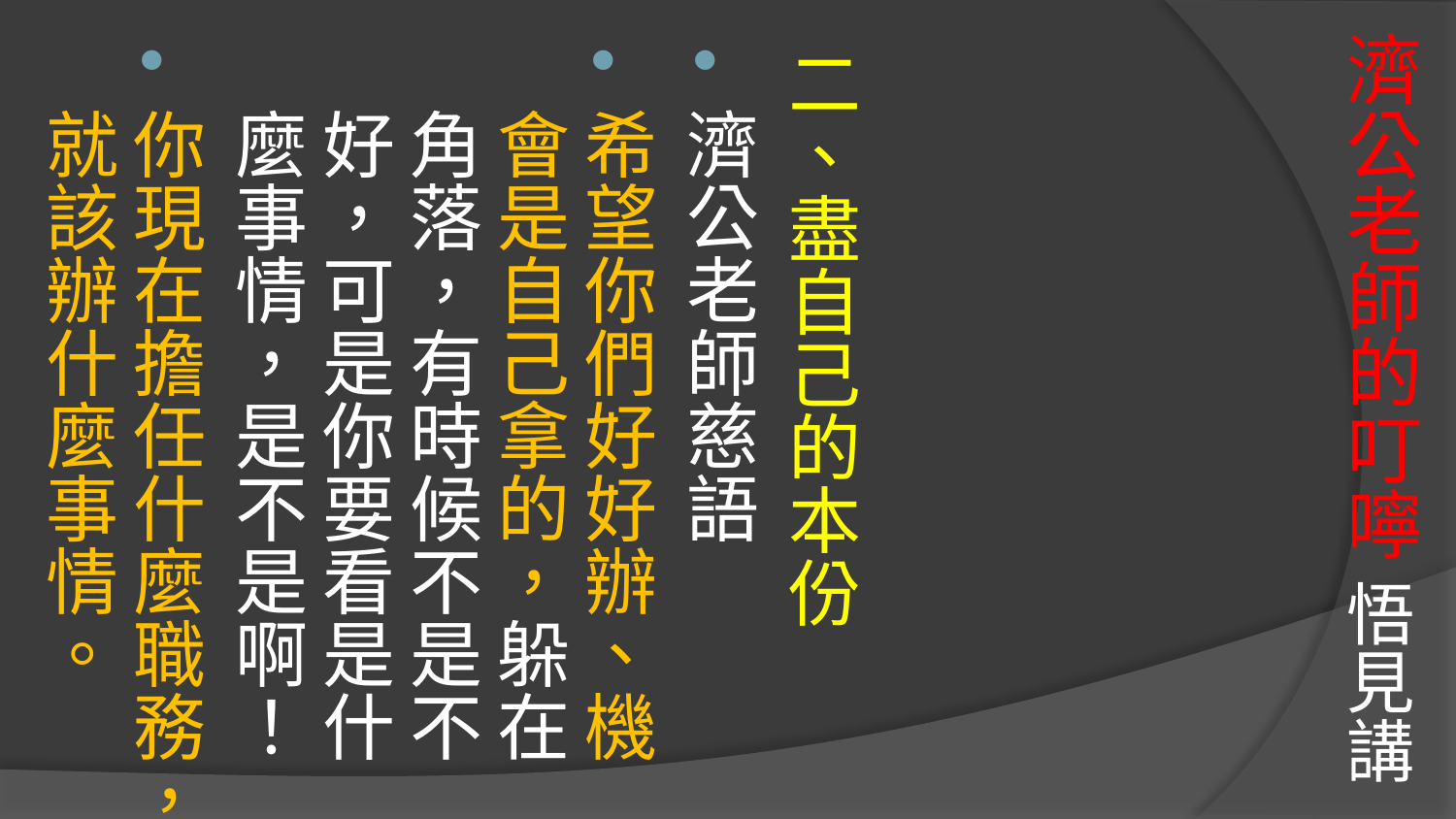

# 濟公老師的叮嚀 悟見講
二、盡自己的本份
濟公老師慈語
希望你們好好辦、機會是自己拿的，躲在角落，有時候不是不好，可是你要看是什麼事情，是不是啊！
你現在擔任什麼職務，就該辦什麼事情。